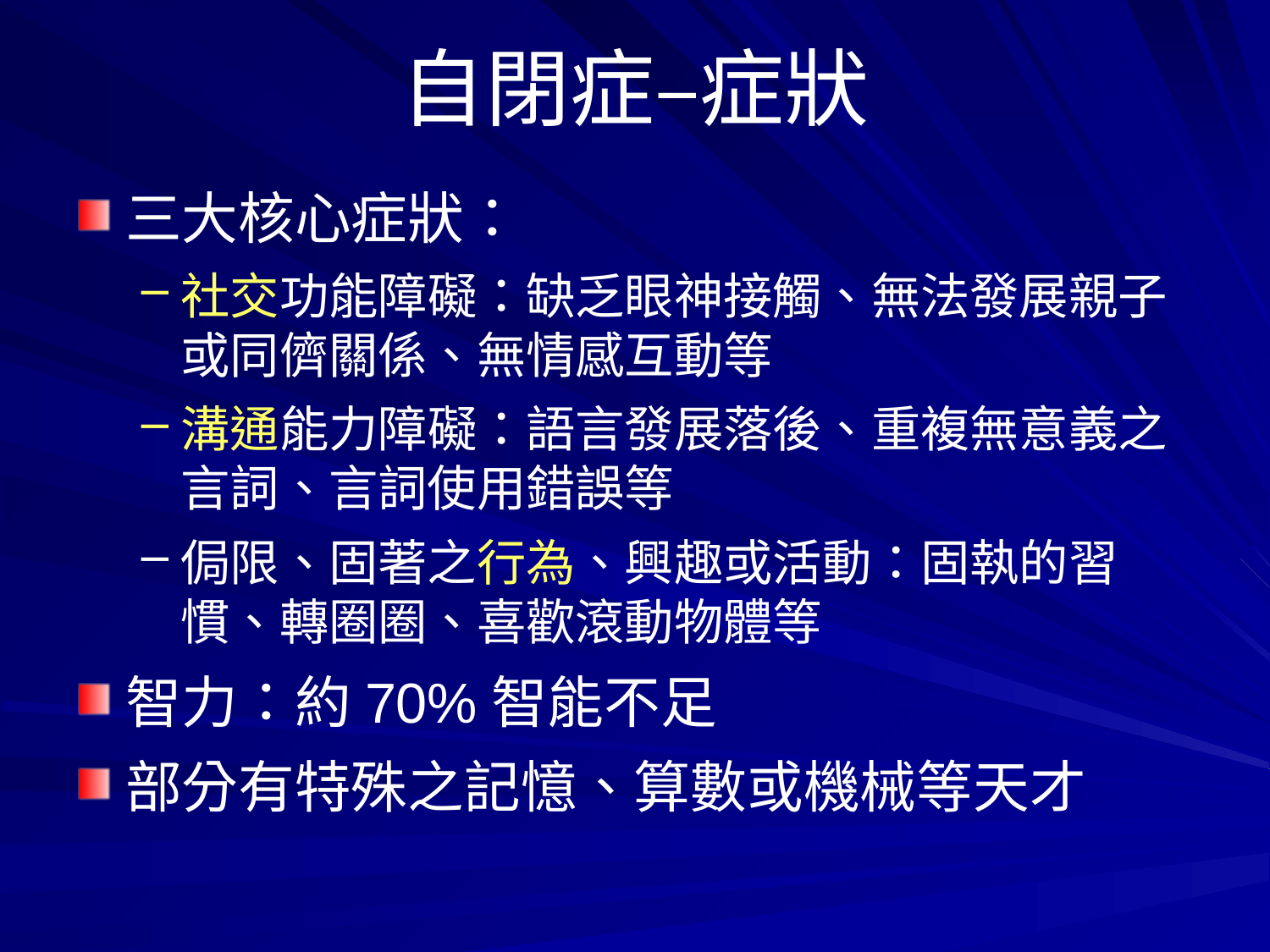

# 自閉症–症狀
三大核心症狀：
社交功能障礙：缺乏眼神接觸、無法發展親子或同儕關係、無情感互動等
溝通能力障礙：語言發展落後、重複無意義之言詞、言詞使用錯誤等
侷限、固著之行為、興趣或活動：固執的習慣、轉圈圈、喜歡滾動物體等
智力：約70%智能不足
部分有特殊之記憶、算數或機械等天才